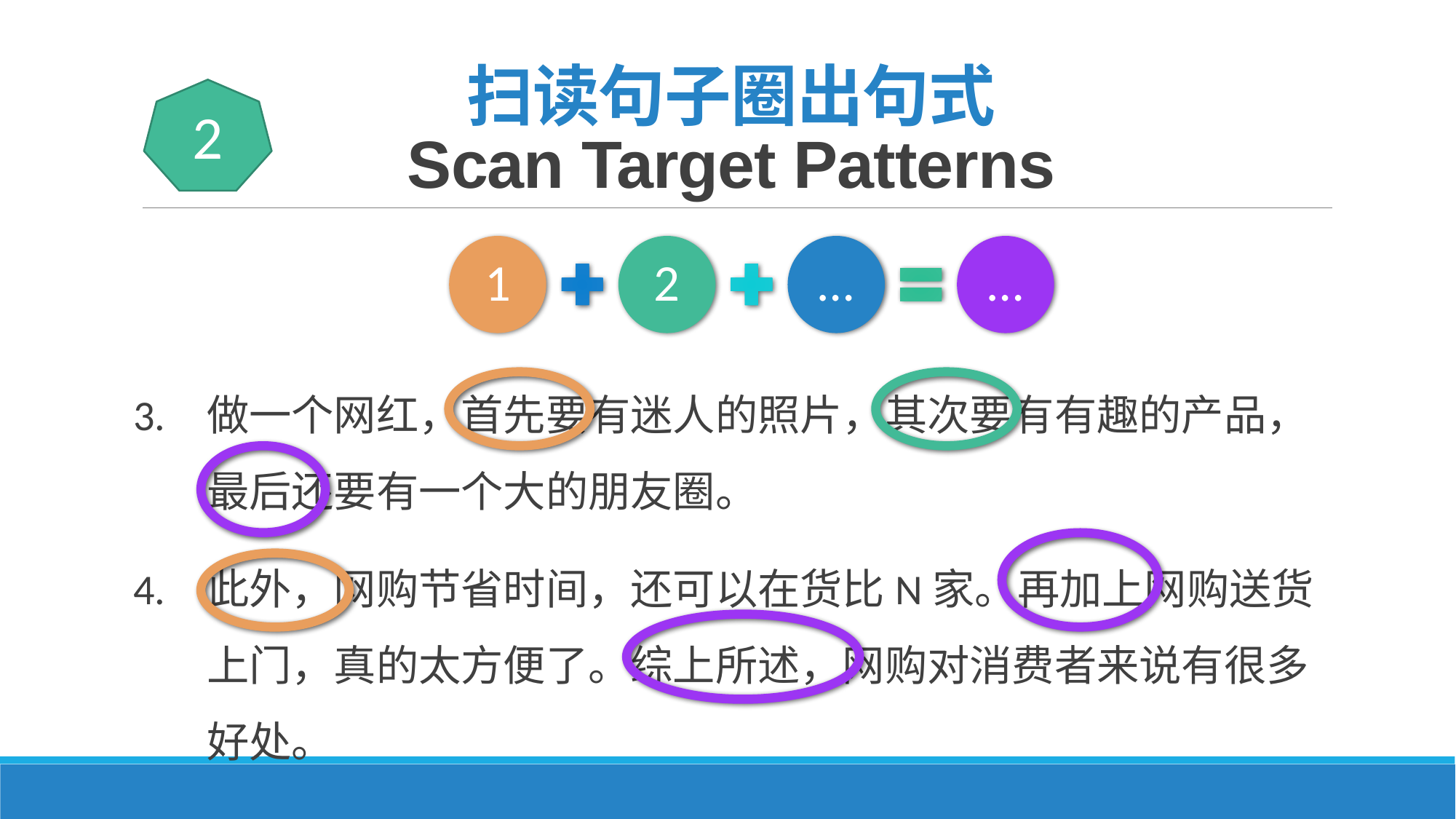

# 扫读句子圈出句式 Scan Target Patterns
2
1

2

…

…
3.	做一个网红，首先要有迷人的照片，其次要有有趣的产品，最后还要有一个大的朋友圈。
4.	此外，网购节省时间，还可以在货比N家。再加上网购送货上门，真的太方便了。综上所述，网购对消费者来说有很多好处。